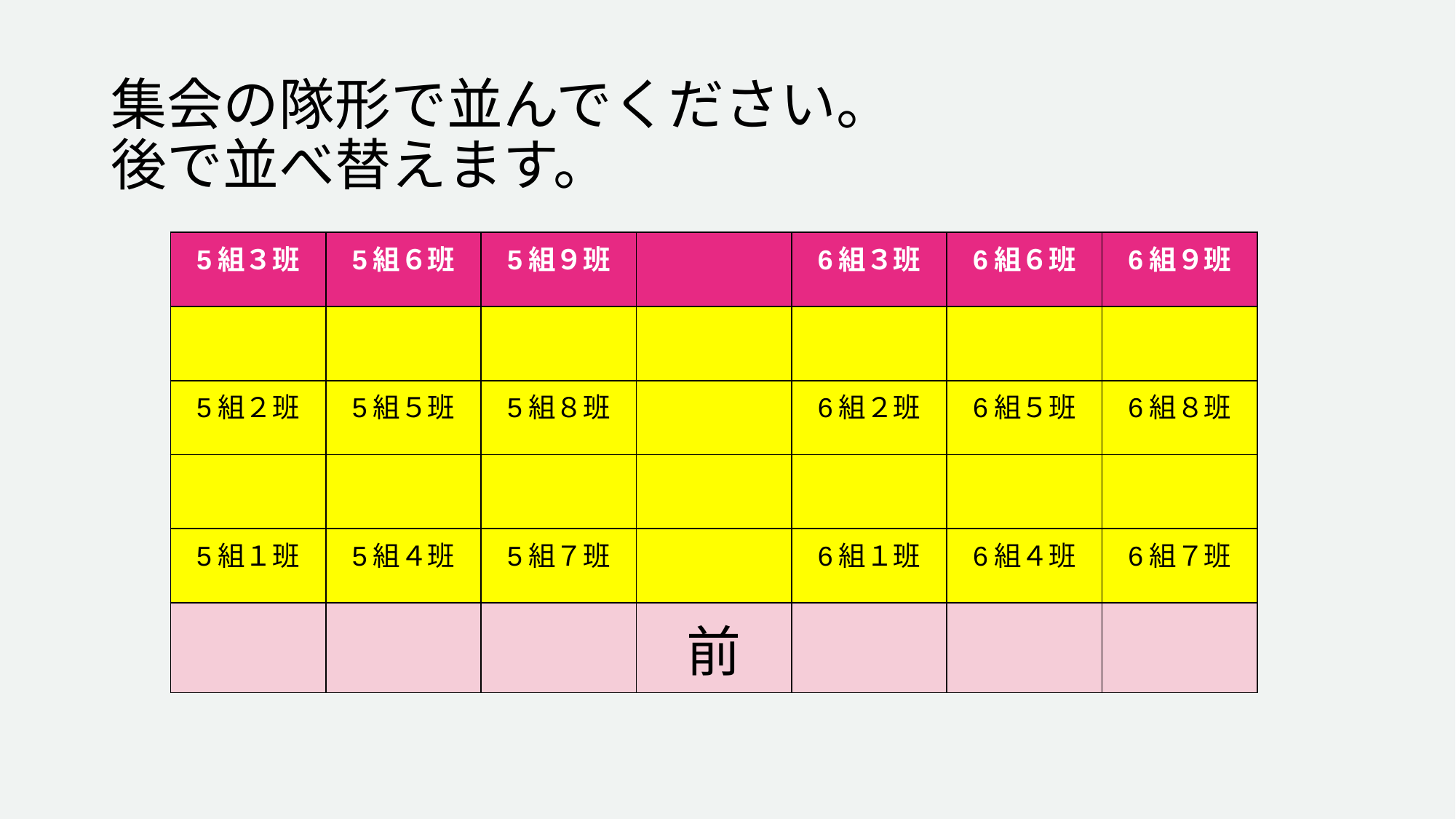

# 集会の隊形で並んでください。 後で並べ替えます。
| 5組３班 | 5組６班 | 5組９班 |  | 6組３班 | 6組６班 | 6組９班 |
| --- | --- | --- | --- | --- | --- | --- |
|  |  |  |  |  |  |  |
| 5組２班 | 5組５班 | 5組８班 |  | 6組２班 | 6組５班 | 6組８班 |
|  |  |  |  |  |  |  |
| 5組１班 | 5組４班 | 5組７班 |  | 6組１班 | 6組４班 | 6組７班 |
|  |  |  | 前 |  |  |  |